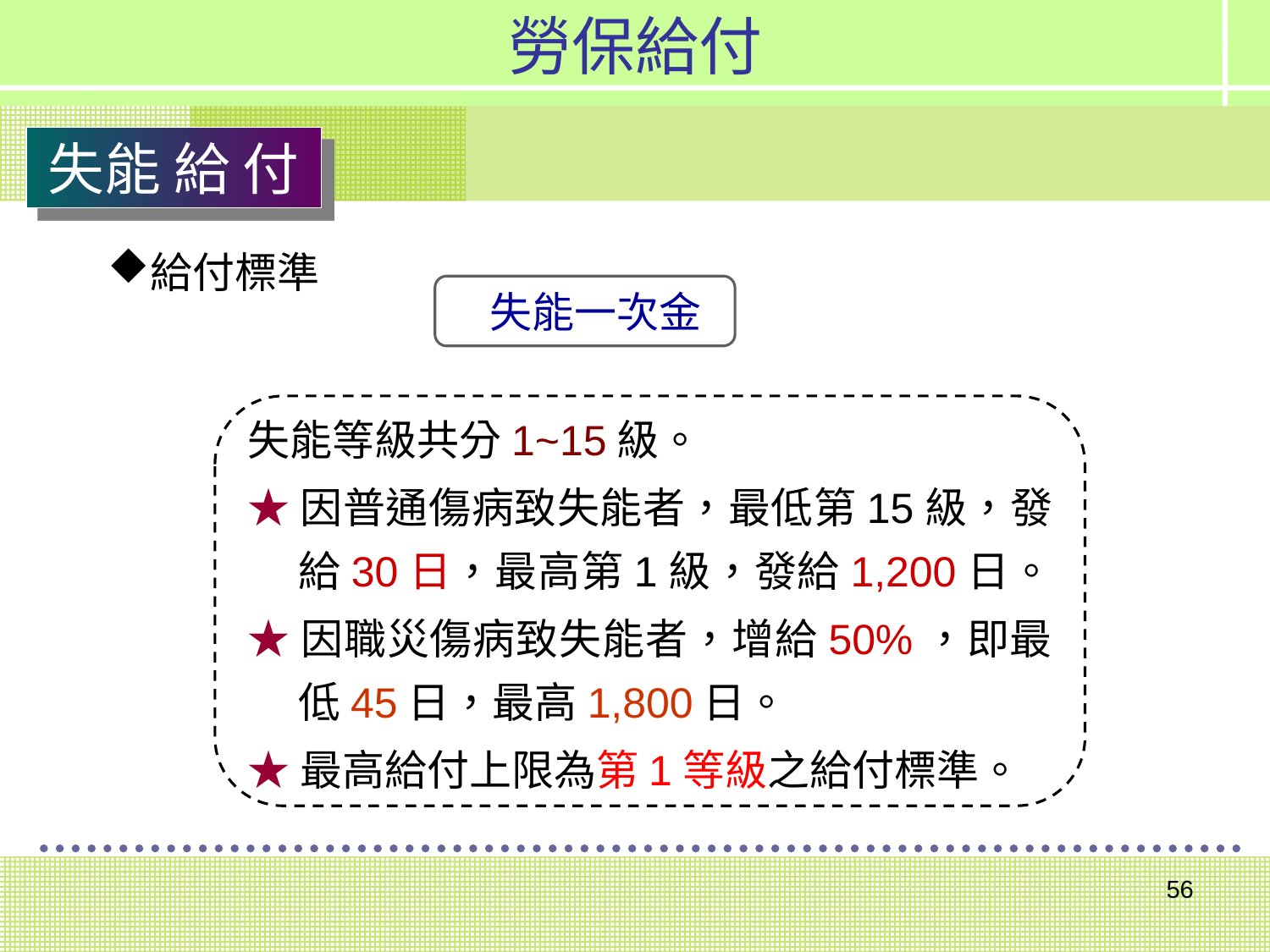

勞保給付

失能 給 付
給付標準
   失能一次金
失能等級共分1~15級。
★因普通傷病致失能者，最低第15級，發給30日，最高第1級，發給1,200日。
★因職災傷病致失能者，增給50%，即最低45日，最高1,800日。
★最高給付上限為第1等級之給付標準。

56